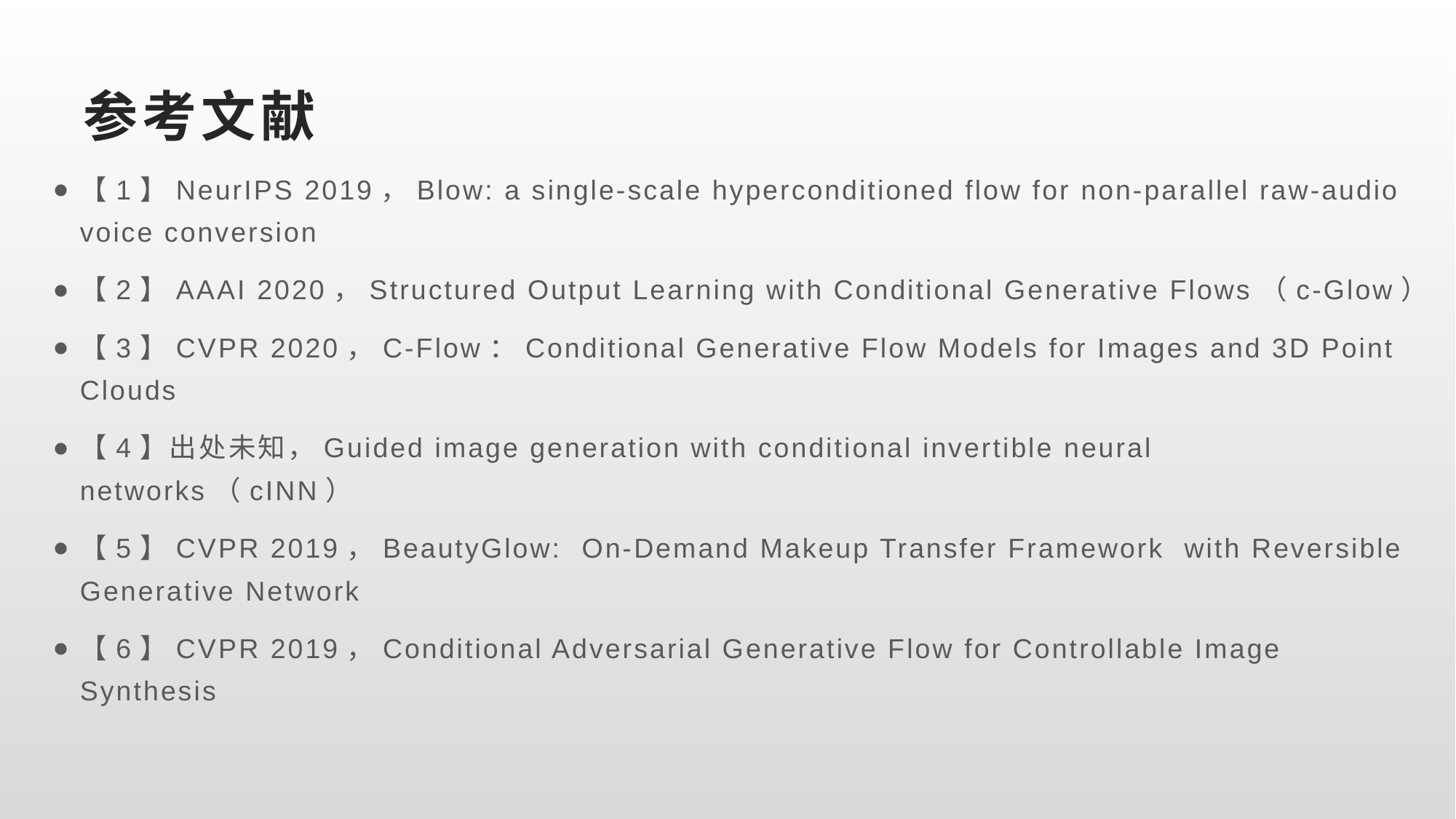

# 参考文献
【1】NeurIPS 2019，Blow: a single-scale hyperconditioned flow for non-parallel raw-audio voice conversion
【2】AAAI 2020，Structured Output Learning with Conditional Generative Flows（c-Glow）
【3】CVPR 2020，C-Flow：Conditional Generative Flow Models for Images and 3D Point Clouds
【4】出处未知，Guided image generation with conditional invertible neural networks（cINN）
【5】CVPR 2019，BeautyGlow:  On-Demand Makeup Transfer Framework  with Reversible Generative Network
【6】CVPR 2019，Conditional Adversarial Generative Flow for Controllable Image Synthesis